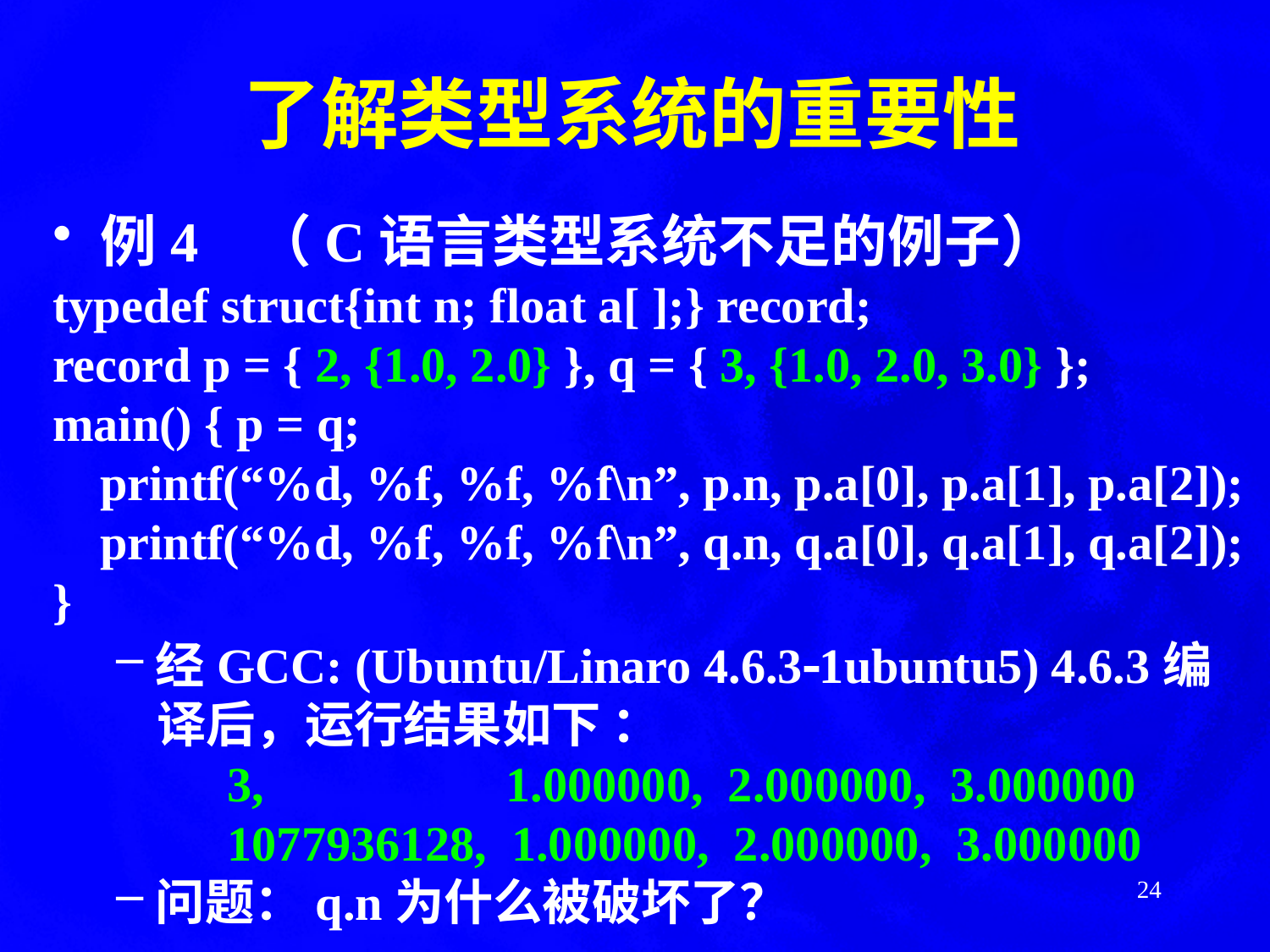

了解类型系统的重要性
例4	 （C语言类型系统不足的例子）
typedef struct{int n; float a[ ];} record;
record p = { 2, {1.0, 2.0} }, q = { 3, {1.0, 2.0, 3.0} };
main() { p = q;
	printf(“%d, %f, %f, %f\n”, p.n, p.a[0], p.a[1], p.a[2]);
	printf(“%d, %f, %f, %f\n”, q.n, q.a[0], q.a[1], q.a[2]);
}
经GCC: (Ubuntu/Linaro 4.6.3−1ubuntu5) 4.6.3编
	    译后，运行结果如下 ：
		3,  		  1.000000,  2.000000,  3.000000
		1077936128,  1.000000,  2.000000,  3.000000
问题：q.n为什么被破坏了？
24